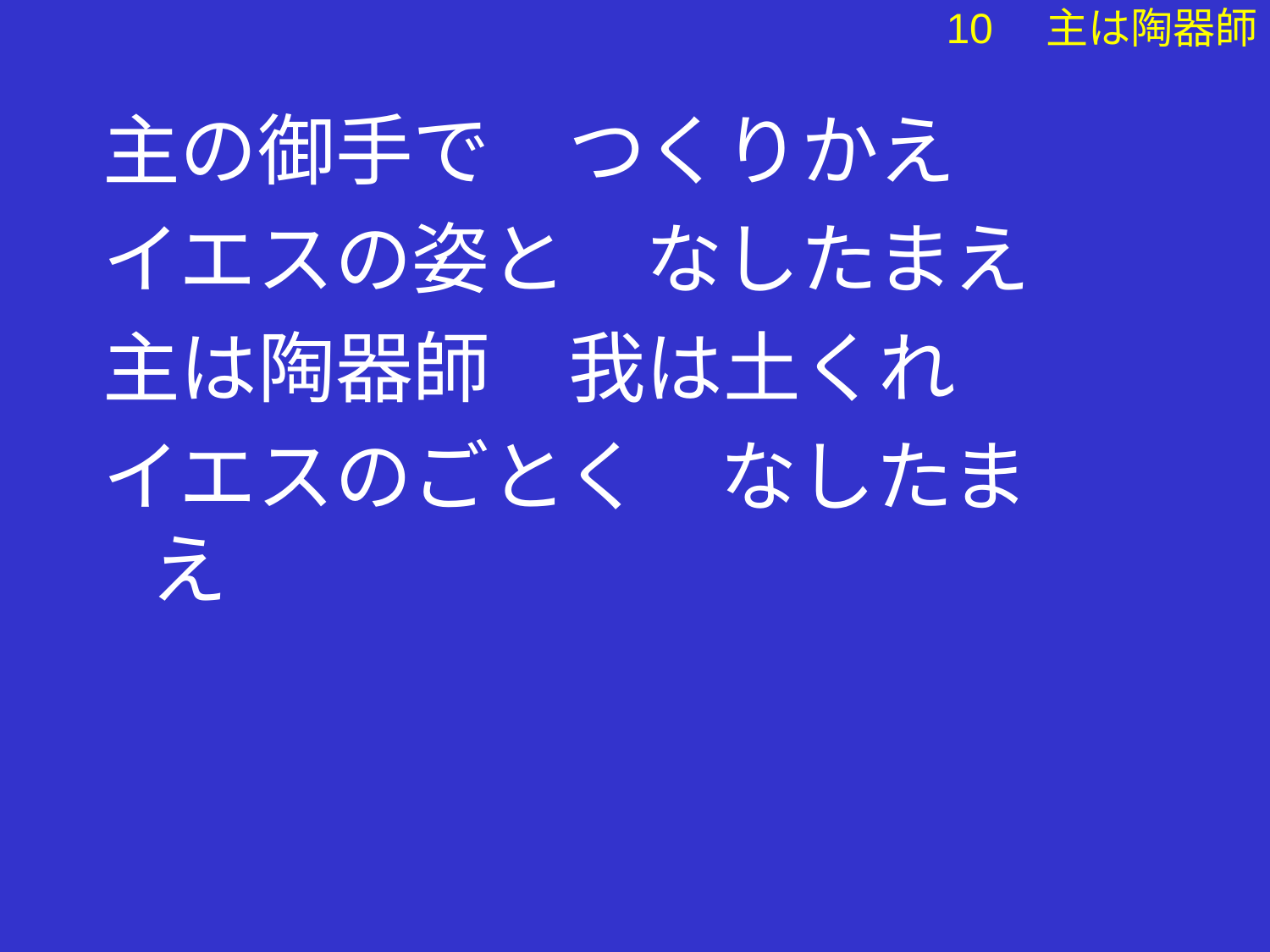

主の御手で　つくりかえ
イエスの姿と　なしたまえ
主は陶器師　我は土くれ
イエスのごとく　なしたまえ

# 10　主は陶器師